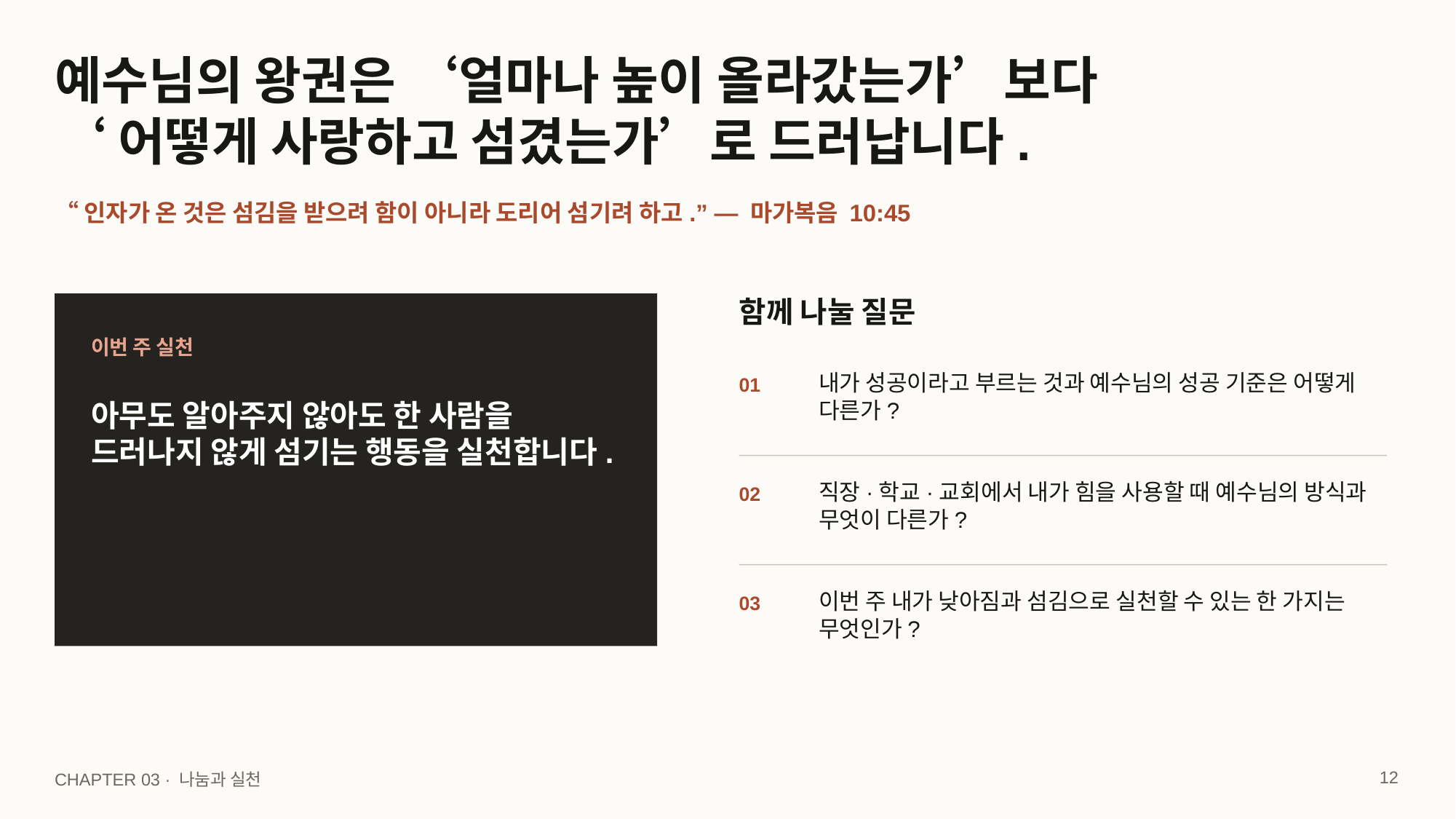

예수님의 왕권은 ‘얼마나 높이 올라갔는가’보다
‘어떻게 사랑하고 섬겼는가’로 드러납니다.
“인자가 온 것은 섬김을 받으려 함이 아니라 도리어 섬기려 하고.” — 마가복음 10:45

함께 나눌 질문
이번 주 실천
내가 성공이라고 부르는 것과 예수님의 성공 기준은 어떻게 다른가?
01
아무도 알아주지 않아도 한 사람을 드러나지 않게 섬기는 행동을 실천합니다.

직장·학교·교회에서 내가 힘을 사용할 때 예수님의 방식과 무엇이 다른가?
02

이번 주 내가 낮아짐과 섬김으로 실천할 수 있는 한 가지는 무엇인가?
03
12
CHAPTER 03 · 나눔과 실천